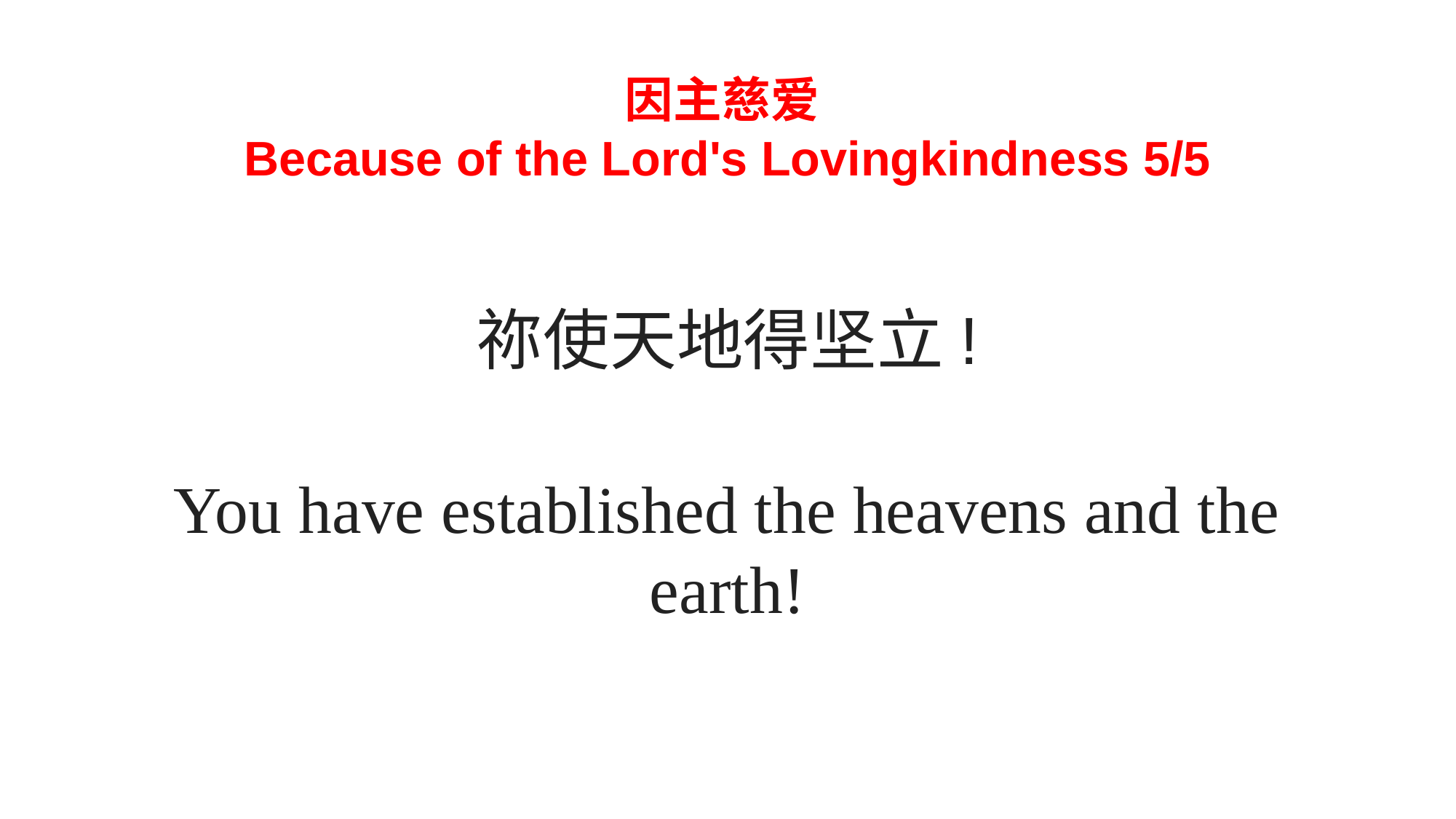

因主慈爱
Because of the Lord's Lovingkindness 5/5
祢使天地得坚立!

You have established the heavens and the earth!